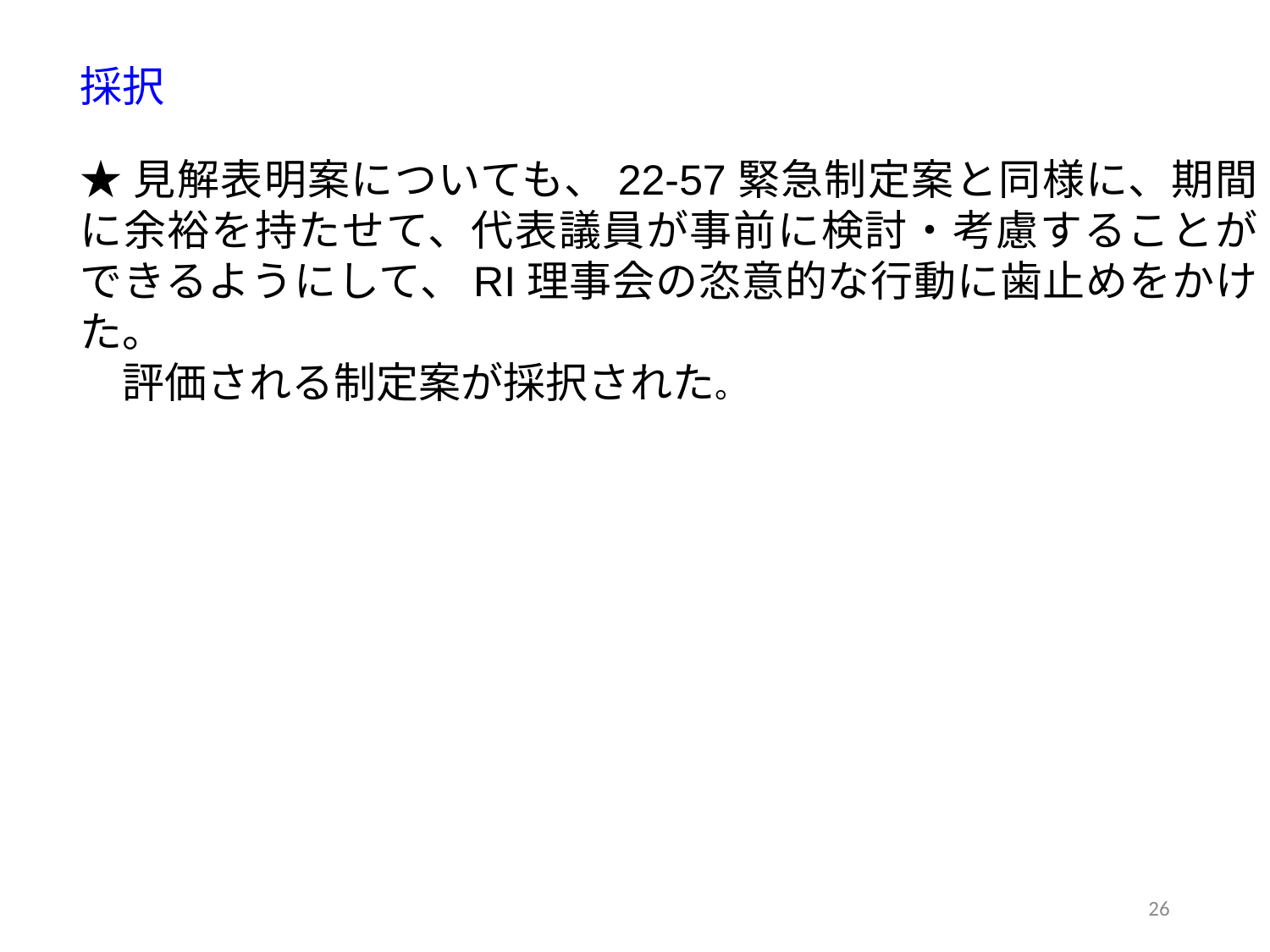

採択

★見解表明案についても、22-57緊急制定案と同様に、期間に余裕を持たせて、代表議員が事前に検討・考慮することができるようにして、RI理事会の恣意的な行動に歯止めをかけた。
　評価される制定案が採択された。
26